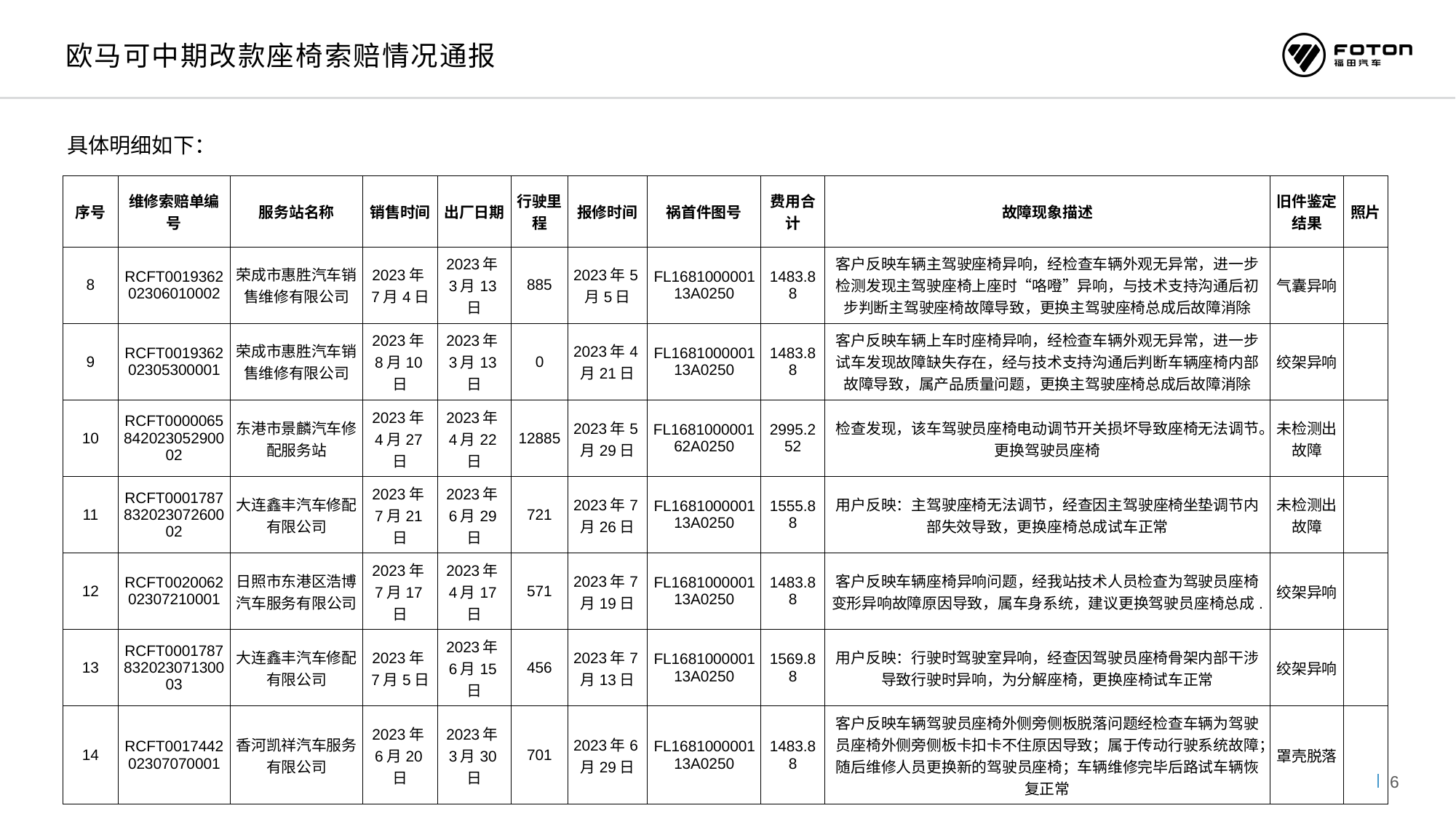

欧马可中期改款座椅索赔情况通报
具体明细如下：
| 序号 | 维修索赔单编号 | 服务站名称 | 销售时间 | 出厂日期 | 行驶里程 | 报修时间 | 祸首件图号 | 费用合计 | 故障现象描述 | 旧件鉴定结果 | 照片 |
| --- | --- | --- | --- | --- | --- | --- | --- | --- | --- | --- | --- |
| 8 | RCFT001936202306010002 | 荣成市惠胜汽车销售维修有限公司 | 2023年7月4日 | 2023年3月13日 | 885 | 2023年5月5日 | FL168100000113A0250 | 1483.88 | 客户反映车辆主驾驶座椅异响，经检查车辆外观无异常，进一步检测发现主驾驶座椅上座时“咯噔”异响，与技术支持沟通后初步判断主驾驶座椅故障导致，更换主驾驶座椅总成后故障消除 | 气囊异响 |  |
| 9 | RCFT001936202305300001 | 荣成市惠胜汽车销售维修有限公司 | 2023年8月10日 | 2023年3月13日 | 0 | 2023年4月21日 | FL168100000113A0250 | 1483.88 | 客户反映车辆上车时座椅异响，经检查车辆外观无异常，进一步试车发现故障缺失存在，经与技术支持沟通后判断车辆座椅内部故障导致，属产品质量问题，更换主驾驶座椅总成后故障消除 | 绞架异响 |  |
| 10 | RCFT000006584202305290002 | 东港市景麟汽车修配服务站 | 2023年4月27日 | 2023年4月22日 | 12885 | 2023年5月29日 | FL168100000162A0250 | 2995.252 | 检查发现，该车驾驶员座椅电动调节开关损坏导致座椅无法调节。更换驾驶员座椅 | 未检测出故障 |  |
| 11 | RCFT000178783202307260002 | 大连鑫丰汽车修配有限公司 | 2023年7月21日 | 2023年6月29日 | 721 | 2023年7月26日 | FL168100000113A0250 | 1555.88 | 用户反映：主驾驶座椅无法调节，经查因主驾驶座椅坐垫调节内部失效导致，更换座椅总成试车正常 | 未检测出故障 |  |
| 12 | RCFT002006202307210001 | 日照市东港区浩博汽车服务有限公司 | 2023年7月17日 | 2023年4月17日 | 571 | 2023年7月19日 | FL168100000113A0250 | 1483.88 | 客户反映车辆座椅异响问题，经我站技术人员检查为驾驶员座椅变形异响故障原因导致，属车身系统，建议更换驾驶员座椅总成. | 绞架异响 |  |
| 13 | RCFT000178783202307130003 | 大连鑫丰汽车修配有限公司 | 2023年7月5日 | 2023年6月15日 | 456 | 2023年7月13日 | FL168100000113A0250 | 1569.88 | 用户反映：行驶时驾驶室异响，经查因驾驶员座椅骨架内部干涉导致行驶时异响，为分解座椅，更换座椅试车正常 | 绞架异响 |  |
| 14 | RCFT001744202307070001 | 香河凯祥汽车服务有限公司 | 2023年6月20日 | 2023年3月30日 | 701 | 2023年6月29日 | FL168100000113A0250 | 1483.88 | 客户反映车辆驾驶员座椅外侧旁侧板脱落问题经检查车辆为驾驶员座椅外侧旁侧板卡扣卡不住原因导致；属于传动行驶系统故障；随后维修人员更换新的驾驶员座椅；车辆维修完毕后路试车辆恢复正常 | 罩壳脱落 |  |